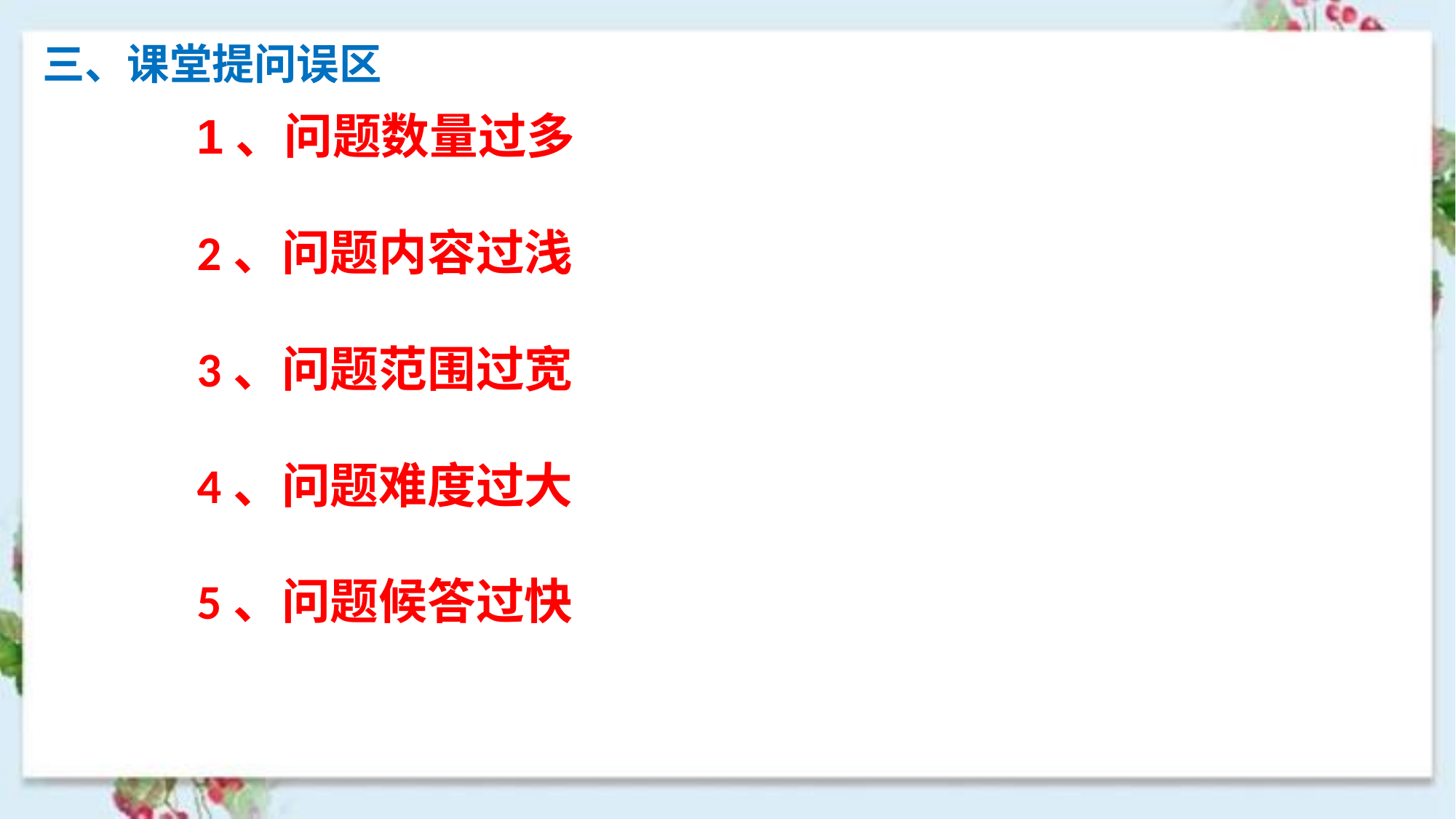

# 三、课堂提问误区
1、问题数量过多

2、问题内容过浅

3、问题范围过宽

4、问题难度过大

5、问题候答过快